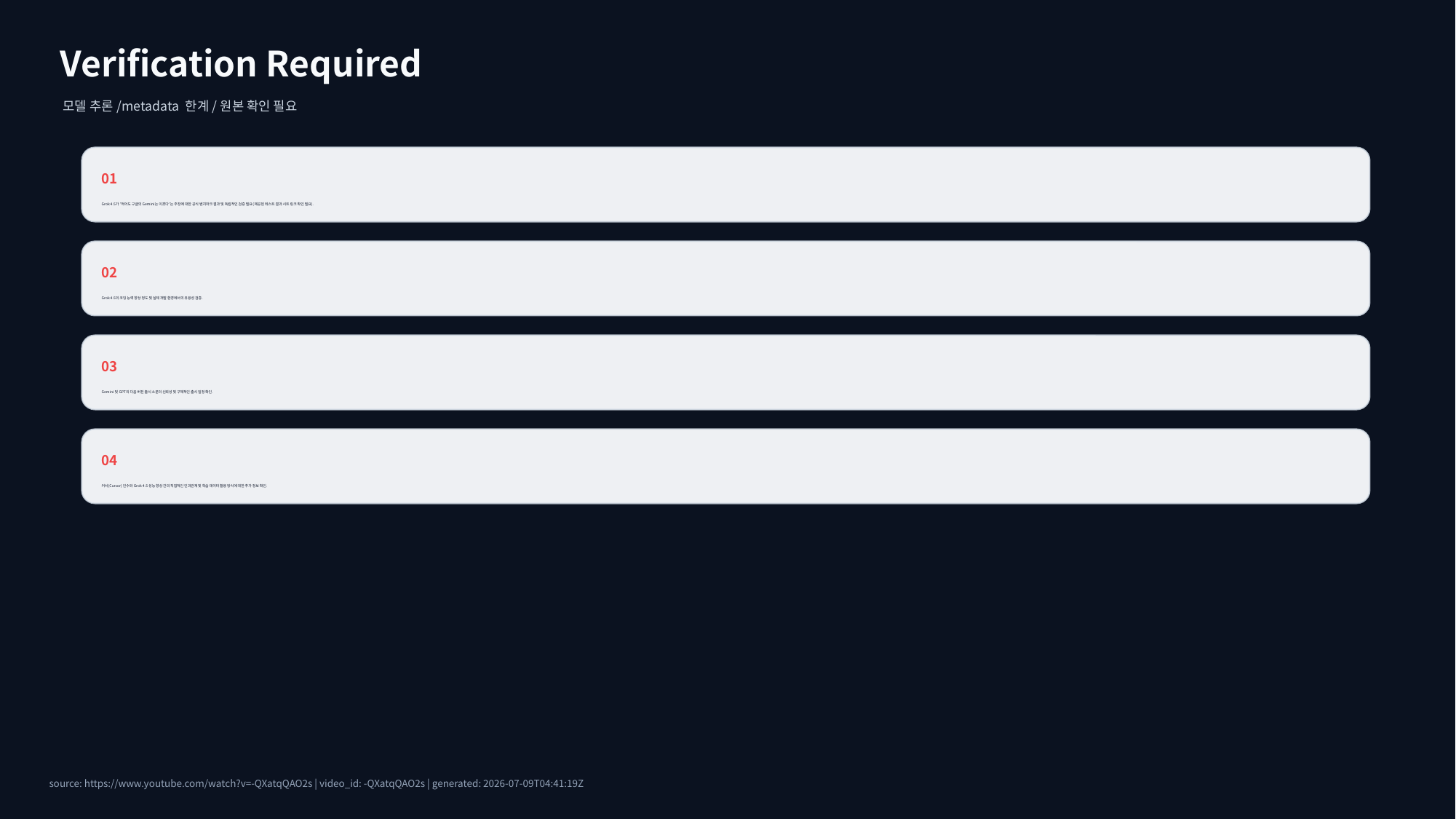

Verification Required
모델 추론/metadata 한계/원본 확인 필요

01
Grok 4.5가 '적어도 구글의 Gemini는 이겼다'는 주장에 대한 공식 벤치마크 결과 및 독립적인 검증 필요 (제공된 테스트 결과 시트 링크 확인 필요).

02
Grok 4.5의 코딩 능력 향상 정도 및 실제 개발 환경에서의 유용성 검증.

03
Gemini 및 GPT의 다음 버전 출시 소문의 신뢰성 및 구체적인 출시 일정 확인.

04
커서(Cursor) 인수와 Grok 4.5 성능 향상 간의 직접적인 인과관계 및 학습 데이터 활용 방식에 대한 추가 정보 확인.
source: https://www.youtube.com/watch?v=-QXatqQAO2s | video_id: -QXatqQAO2s | generated: 2026-07-09T04:41:19Z